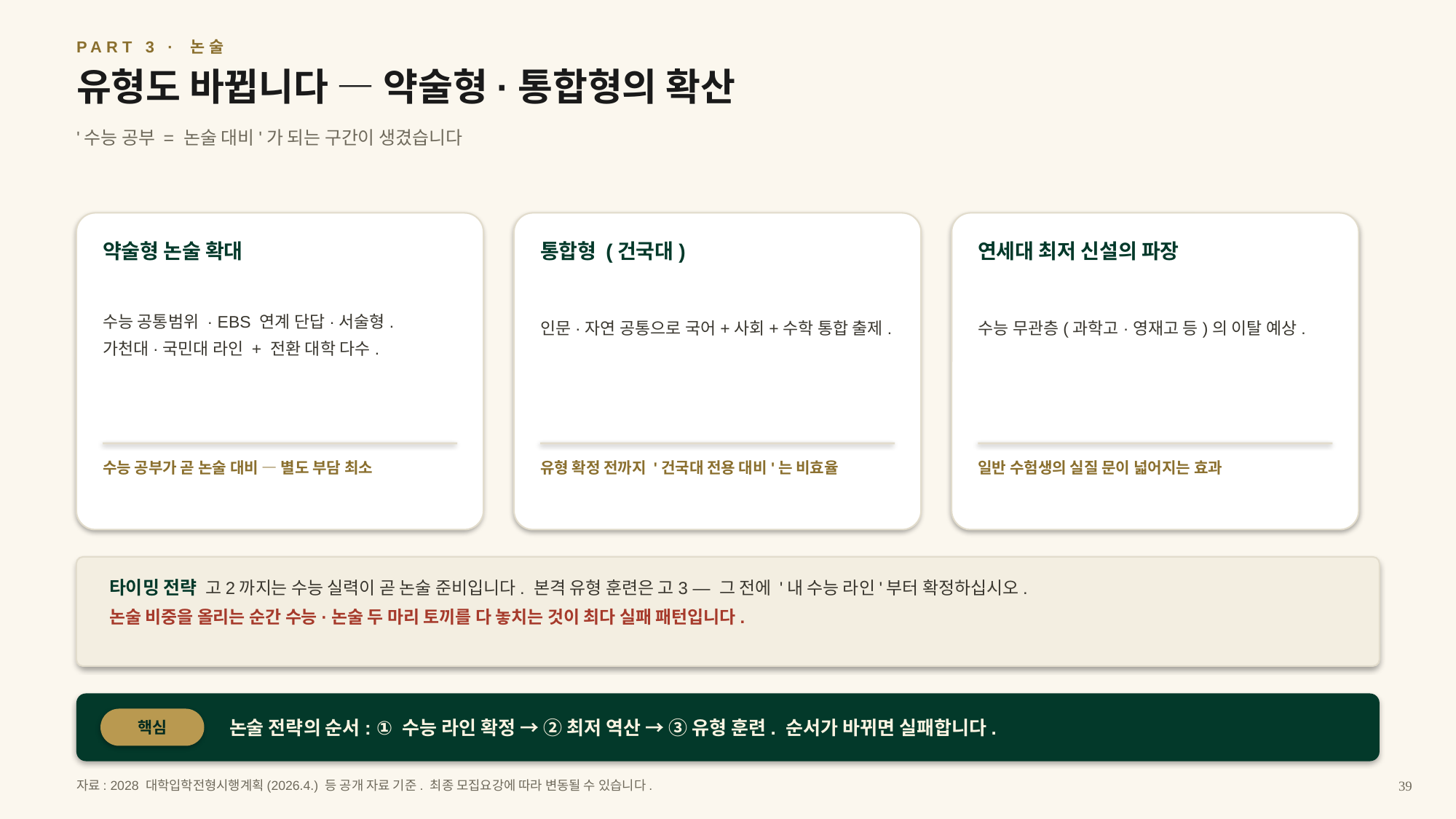

PART 3 · 논술
유형도 바뀝니다 — 약술형·통합형의 확산
'수능 공부 = 논술 대비'가 되는 구간이 생겼습니다

약술형 논술 확대
통합형 (건국대)
연세대 최저 신설의 파장
수능 공통범위 · EBS 연계 단답·서술형.
가천대·국민대 라인 + 전환 대학 다수.
인문·자연 공통으로 국어+사회+수학 통합 출제.
수능 무관층(과학고·영재고 등)의 이탈 예상.

수능 공부가 곧 논술 대비 — 별도 부담 최소
유형 확정 전까지 '건국대 전용 대비'는 비효율
일반 수험생의 실질 문이 넓어지는 효과

타이밍 전략  고2까지는 수능 실력이 곧 논술 준비입니다. 본격 유형 훈련은 고3 — 그 전에 '내 수능 라인'부터 확정하십시오.
논술 비중을 올리는 순간 수능·논술 두 마리 토끼를 다 놓치는 것이 최다 실패 패턴입니다.

논술 전략의 순서: ① 수능 라인 확정 → ② 최저 역산 → ③ 유형 훈련. 순서가 바뀌면 실패합니다.
핵심
자료: 2028 대학입학전형시행계획(2026.4.) 등 공개 자료 기준. 최종 모집요강에 따라 변동될 수 있습니다.
39